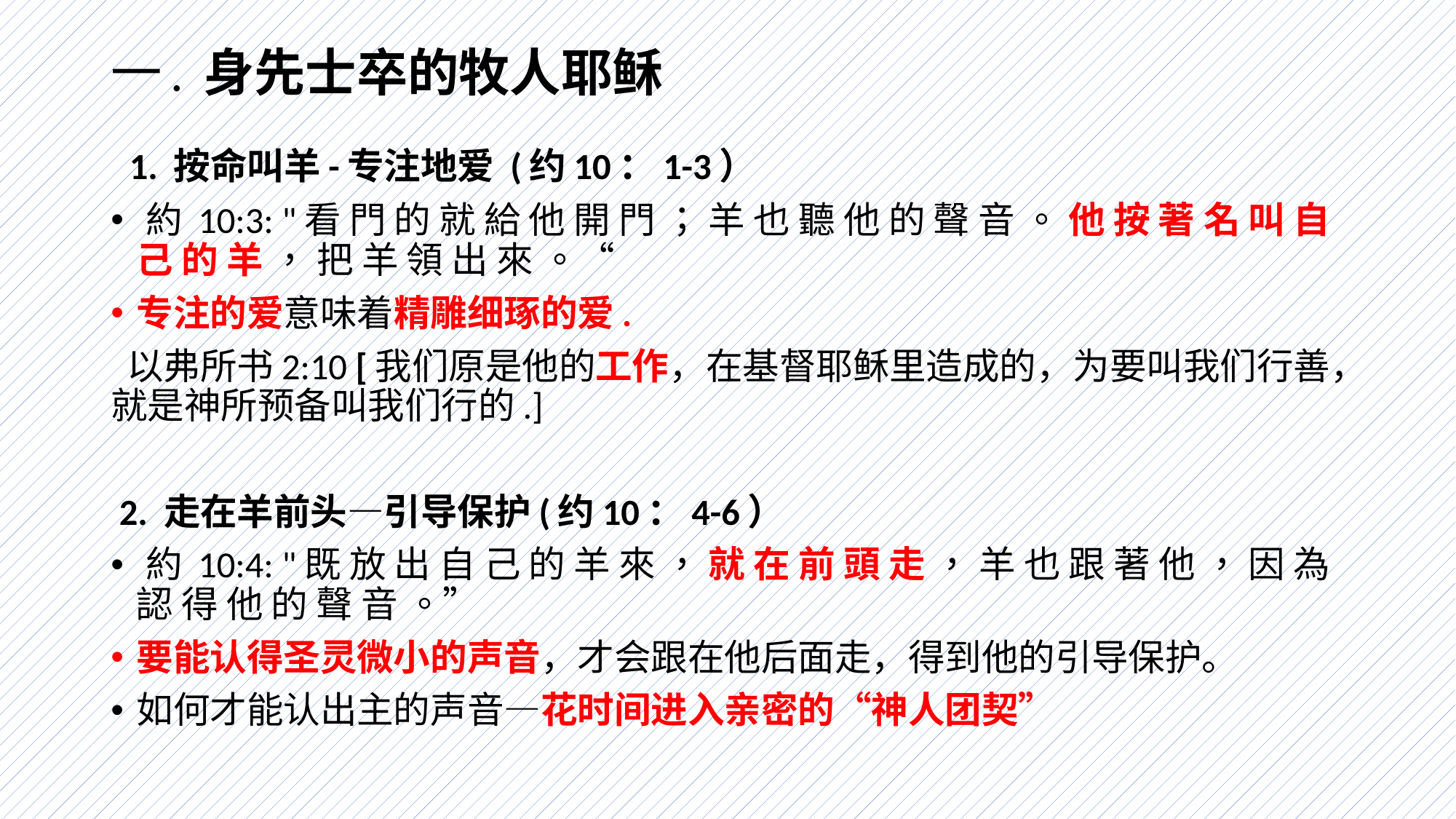

# 一. 身先士卒的牧人耶稣
  1. 按命叫羊-专注地爱 (约10：1-3）
 約 10:3: "看 門 的 就 給 他 開 門 ； 羊 也 聽 他 的 聲 音 。 他 按 著 名 叫 自 己 的 羊 ， 把 羊 領 出 來 。“
专注的爱意味着精雕细琢的爱.
 以弗所书2:10 [我们原是他的工作，在基督耶稣里造成的，为要叫我们行善，就是神所预备叫我们行的.]

 2. 走在羊前头—引导保护(约10：4-6）
 約 10:4: "既 放 出 自 己 的 羊 來 ， 就 在 前 頭 走 ， 羊 也 跟 著 他 ， 因 為 認 得 他 的 聲 音 。”
要能认得圣灵微小的声音，才会跟在他后面走，得到他的引导保护。
如何才能认出主的声音—花时间进入亲密的“神人团契”